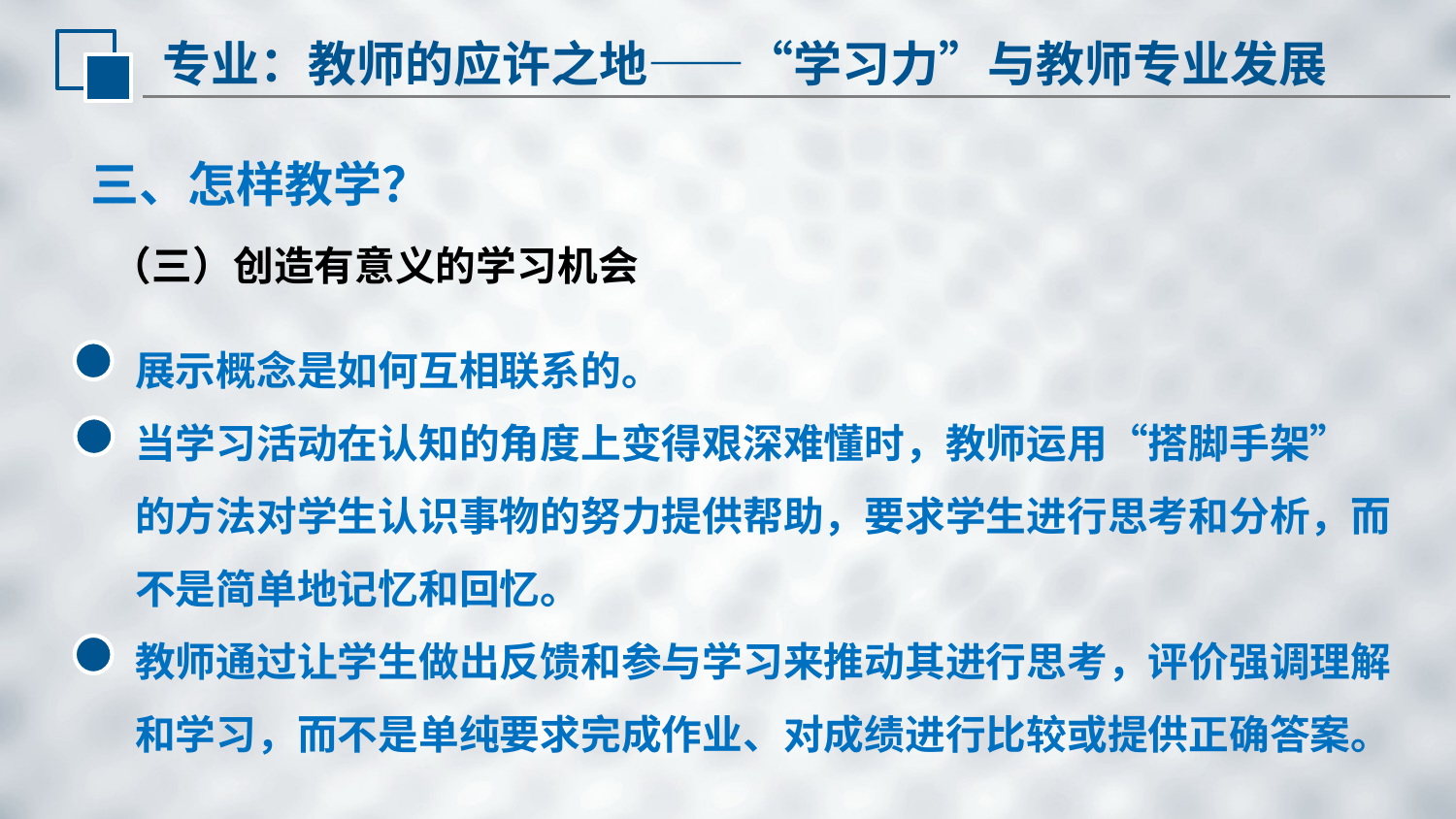

专业：教师的应许之地——“学习力”与教师专业发展

三、怎样教学？
（三）创造有意义的学习机会
展示概念是如何互相联系的。
当学习活动在认知的角度上变得艰深难懂时，教师运用“搭脚手架” 的方法对学生认识事物的努力提供帮助，要求学生进行思考和分析，而不是简单地记忆和回忆。
教师通过让学生做出反馈和参与学习来推动其进行思考，评价强调理解和学习，而不是单纯要求完成作业、对成绩进行比较或提供正确答案。